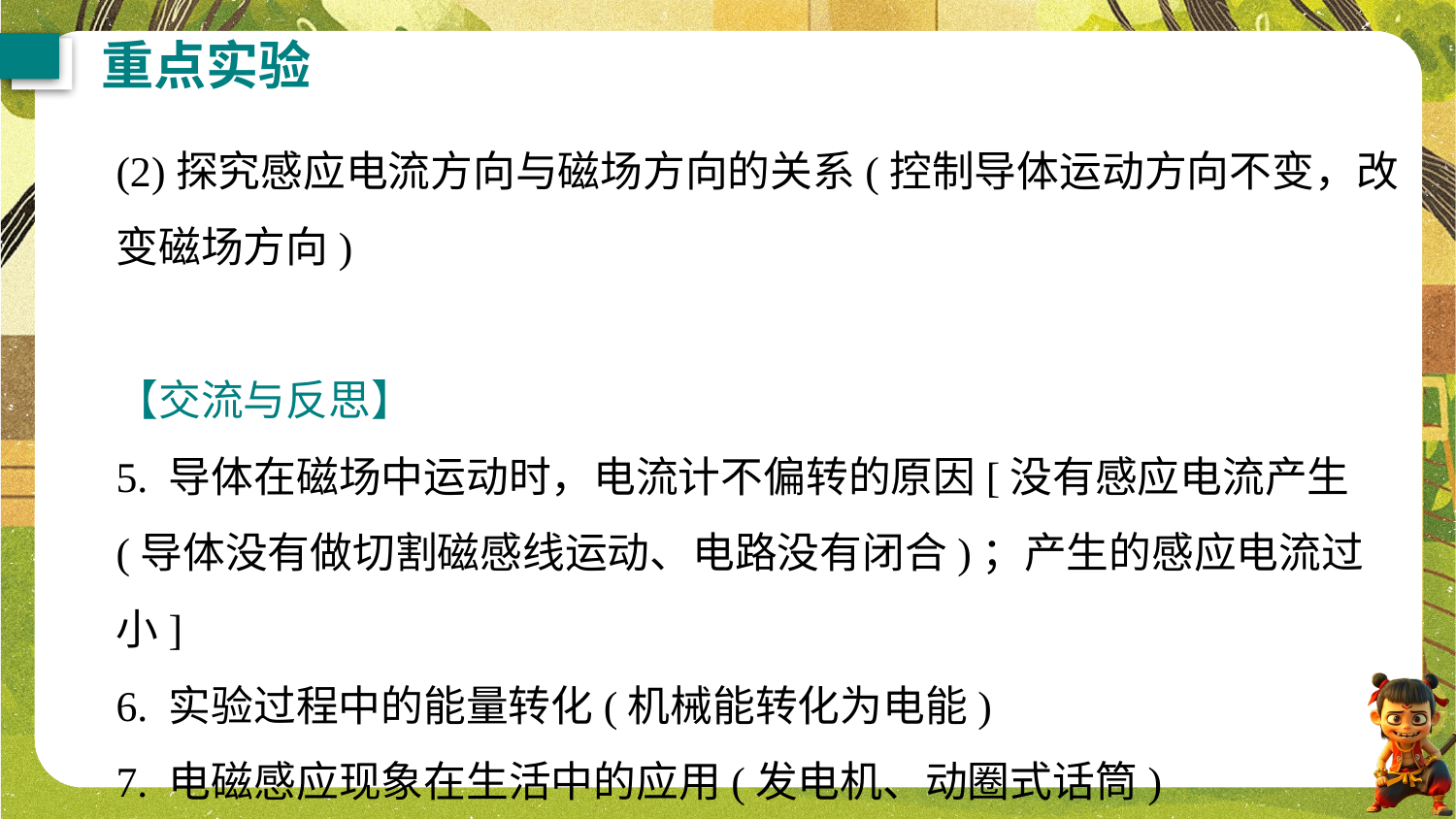

重点实验

(2)探究感应电流方向与磁场方向的关系(控制导体运动方向不变，改变磁场方向)

【交流与反思】
5. 导体在磁场中运动时，电流计不偏转的原因[没有感应电流产生(导体没有做切割磁感线运动、电路没有闭合)；产生的感应电流过小]
6. 实验过程中的能量转化(机械能转化为电能)
7. 电磁感应现象在生活中的应用(发电机、动圈式话筒)